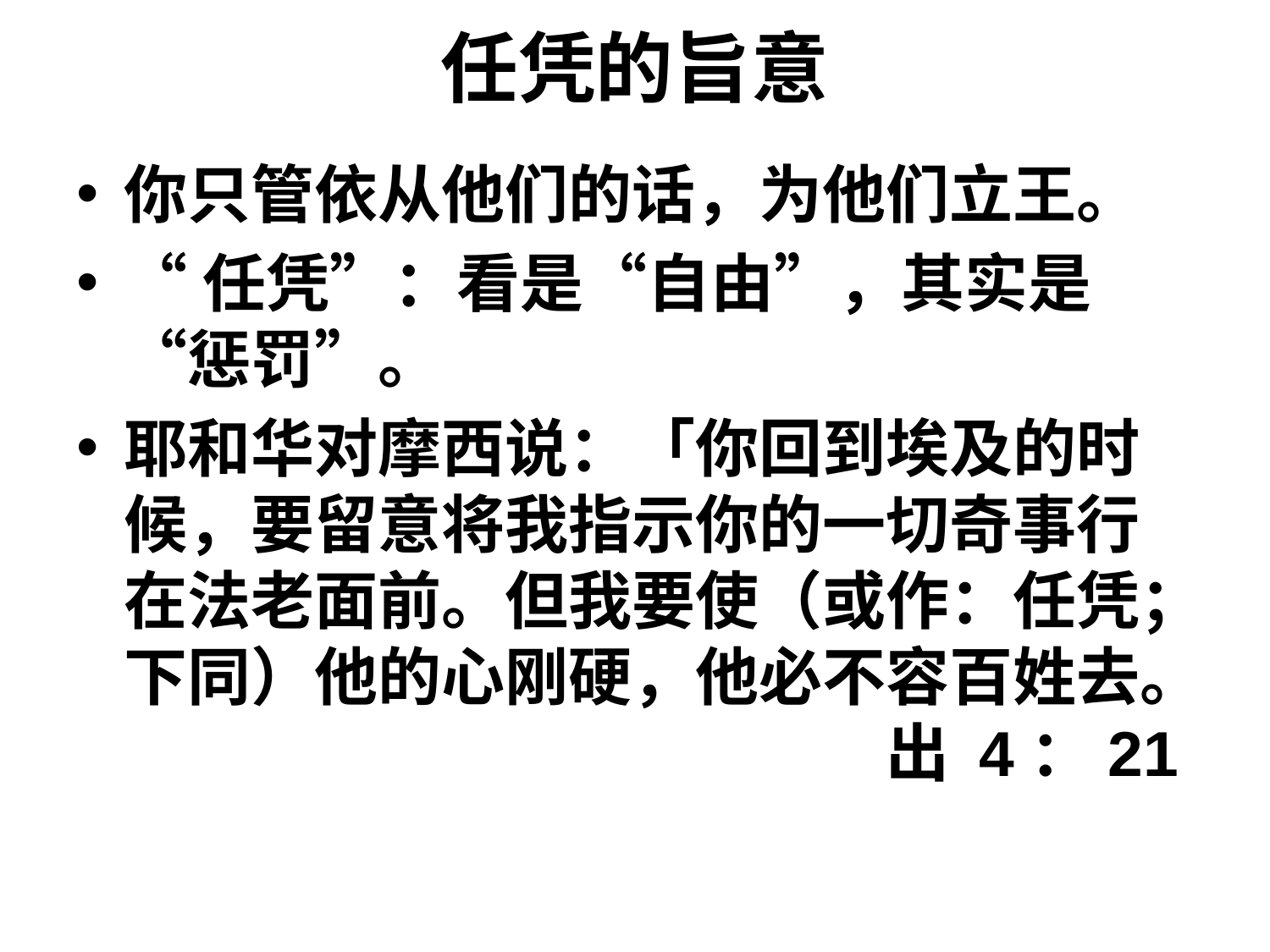

# 任凭的旨意
你只管依从他们的话，为他们立王。
“任凭”：看是“自由”，其实是“惩罚”。
耶和华对摩西说：「你回到埃及的时候，要留意将我指示你的一切奇事行在法老面前。但我要使（或作：任凭；下同）他的心刚硬，他必不容百姓去。						出 4：21